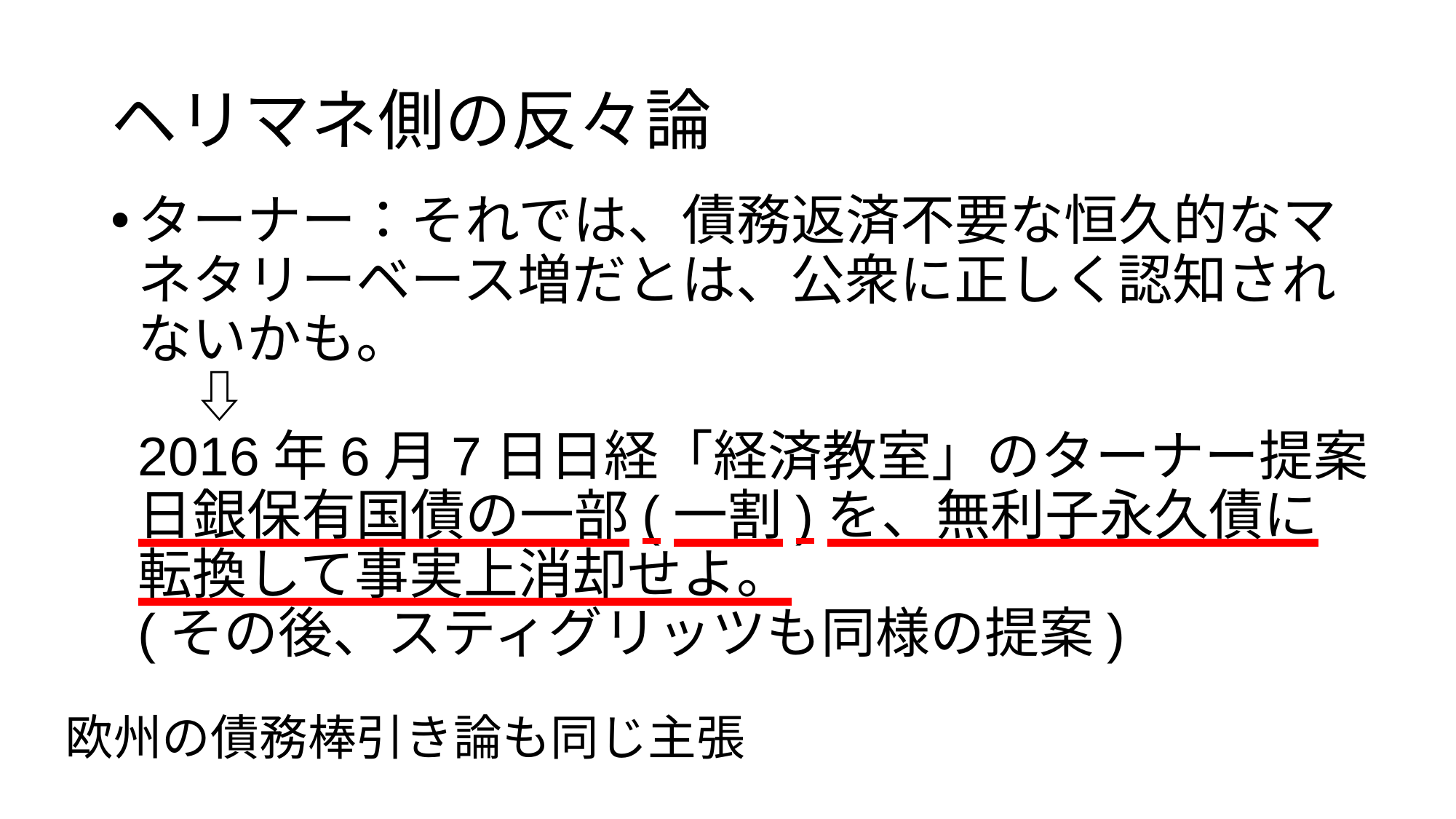

# ヘリマネ側の反々論
ターナー：それでは、債務返済不要な恒久的なマネタリーベース増だとは、公衆に正しく認知されないかも。
　⇩
2016年6月7日日経「経済教室」のターナー提案
日銀保有国債の一部(一割)を、無利子永久債に転換して事実上消却せよ。
(その後、スティグリッツも同様の提案)
欧州の債務棒引き論も同じ主張